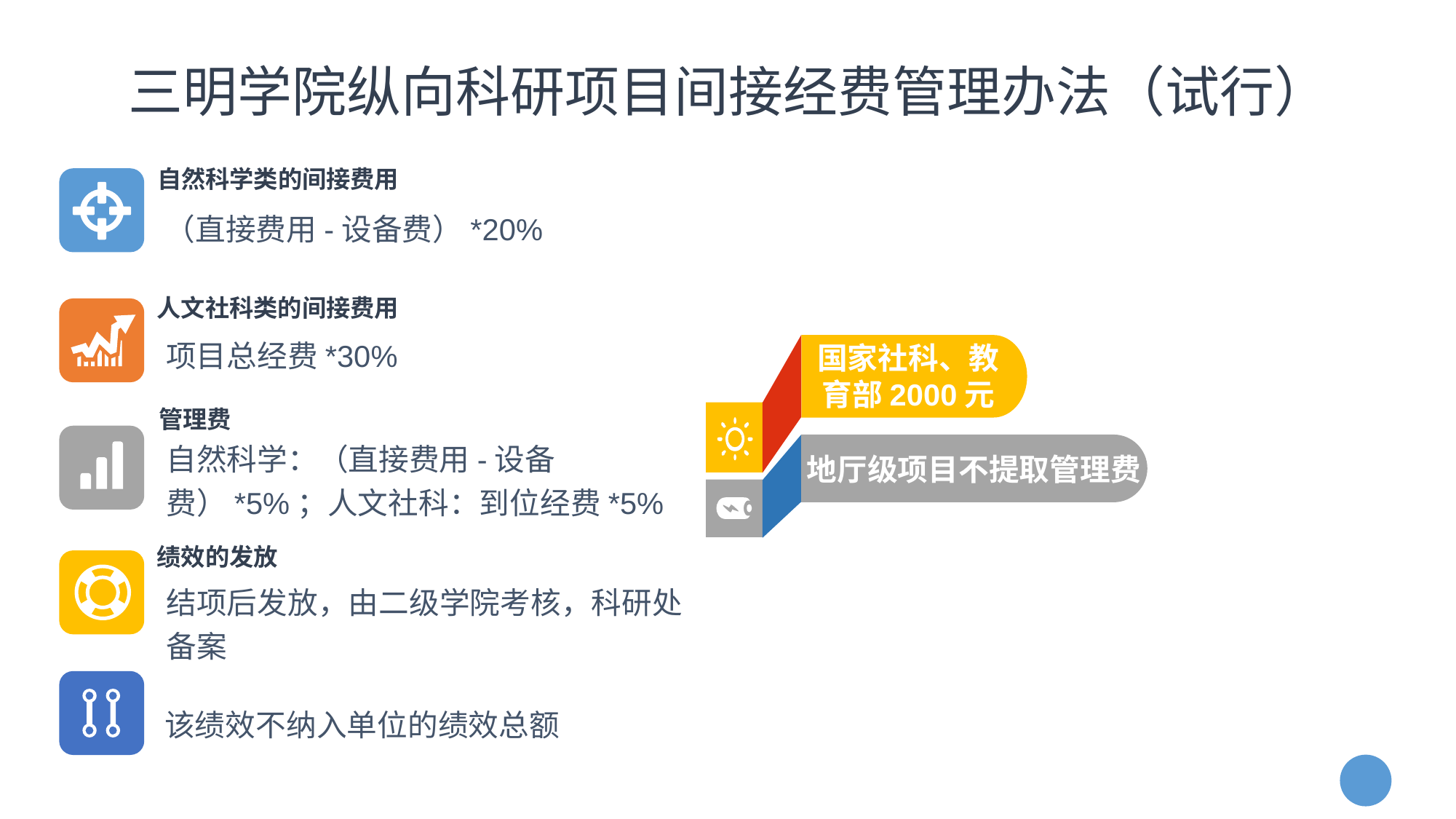

# 三明学院纵向科研项目间接经费管理办法（试行）
自然科学类的间接费用

（直接费用-设备费）*20%
人文社科类的间接费用

项目总经费*30%
管理费

自然科学：（直接费用-设备费）*5%；人文社科：到位经费*5%
绩效的发放

结项后发放，由二级学院考核，科研处备案

该绩效不纳入单位的绩效总额

国家社科、教育部2000元

地厅级项目不提取管理费

39